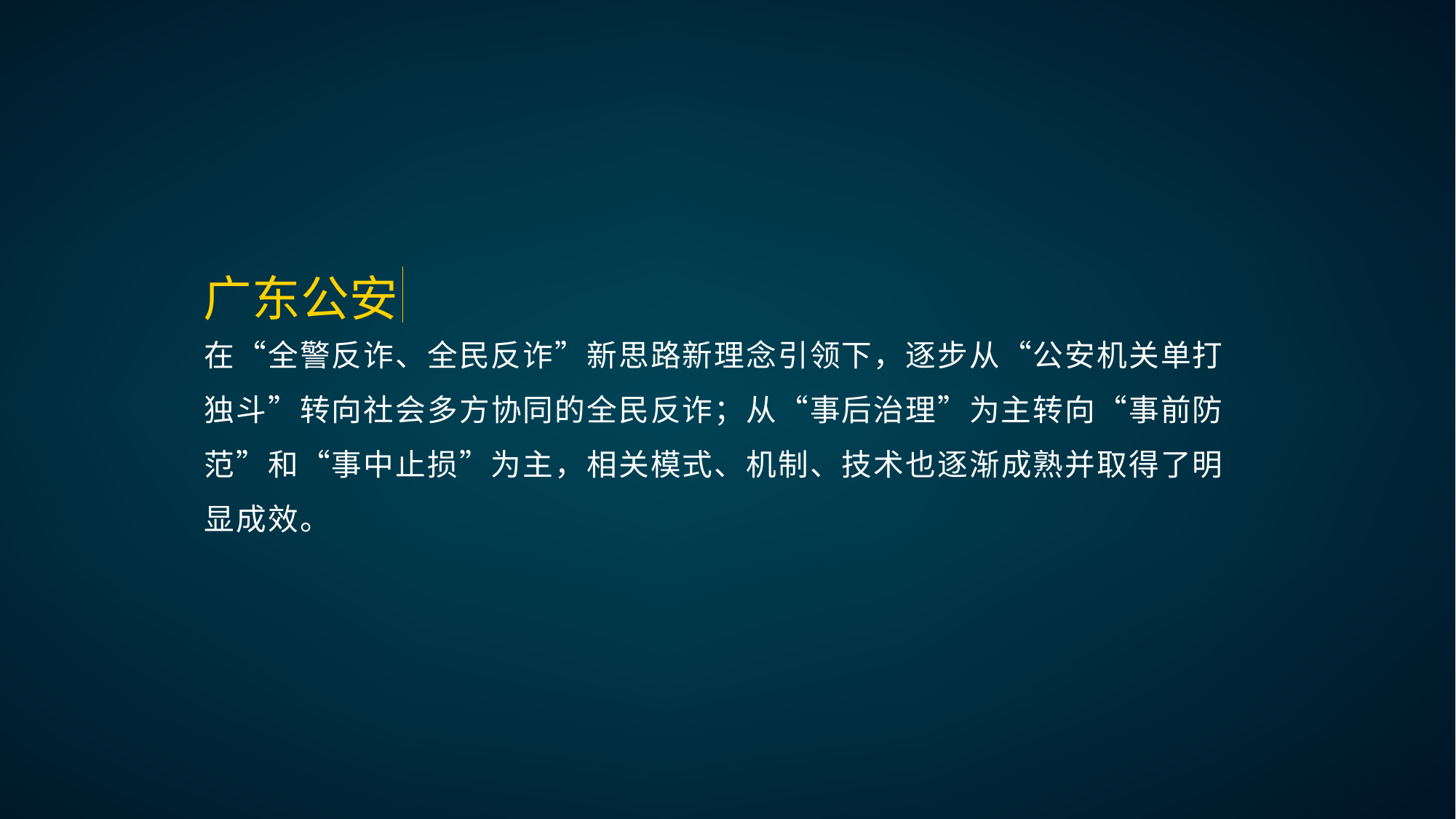

广东公安
在“全警反诈、全民反诈”新思路新理念引领下，逐步从“公安机关单打独斗”转向社会多方协同的全民反诈；从“事后治理”为主转向“事前防范”和“事中止损”为主，相关模式、机制、技术也逐渐成熟并取得了明显成效。